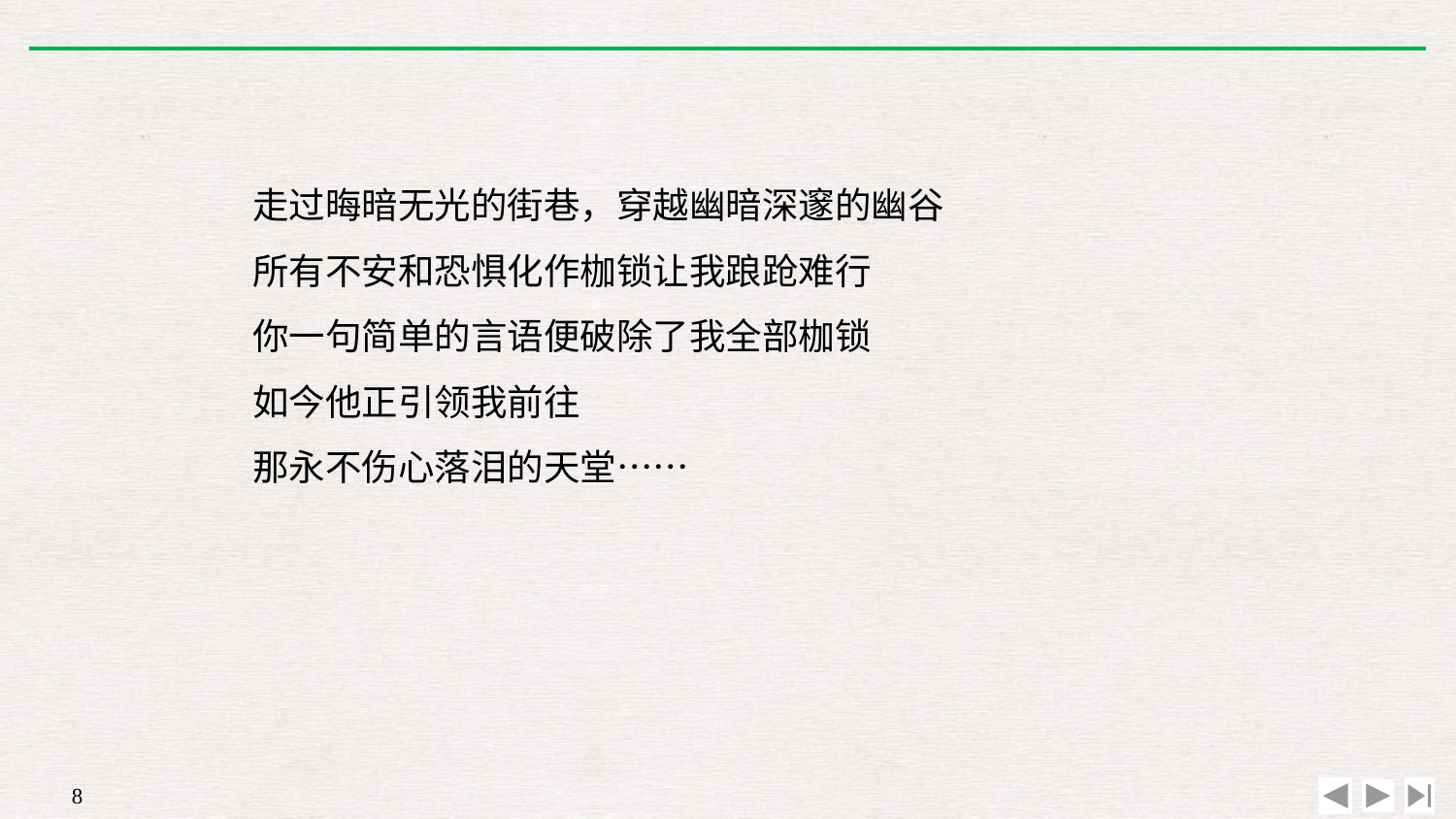

走过晦暗无光的街巷，穿越幽暗深邃的幽谷
所有不安和恐惧化作枷锁让我踉跄难行
你一句简单的言语便破除了我全部枷锁
如今他正引领我前往
那永不伤心落泪的天堂……